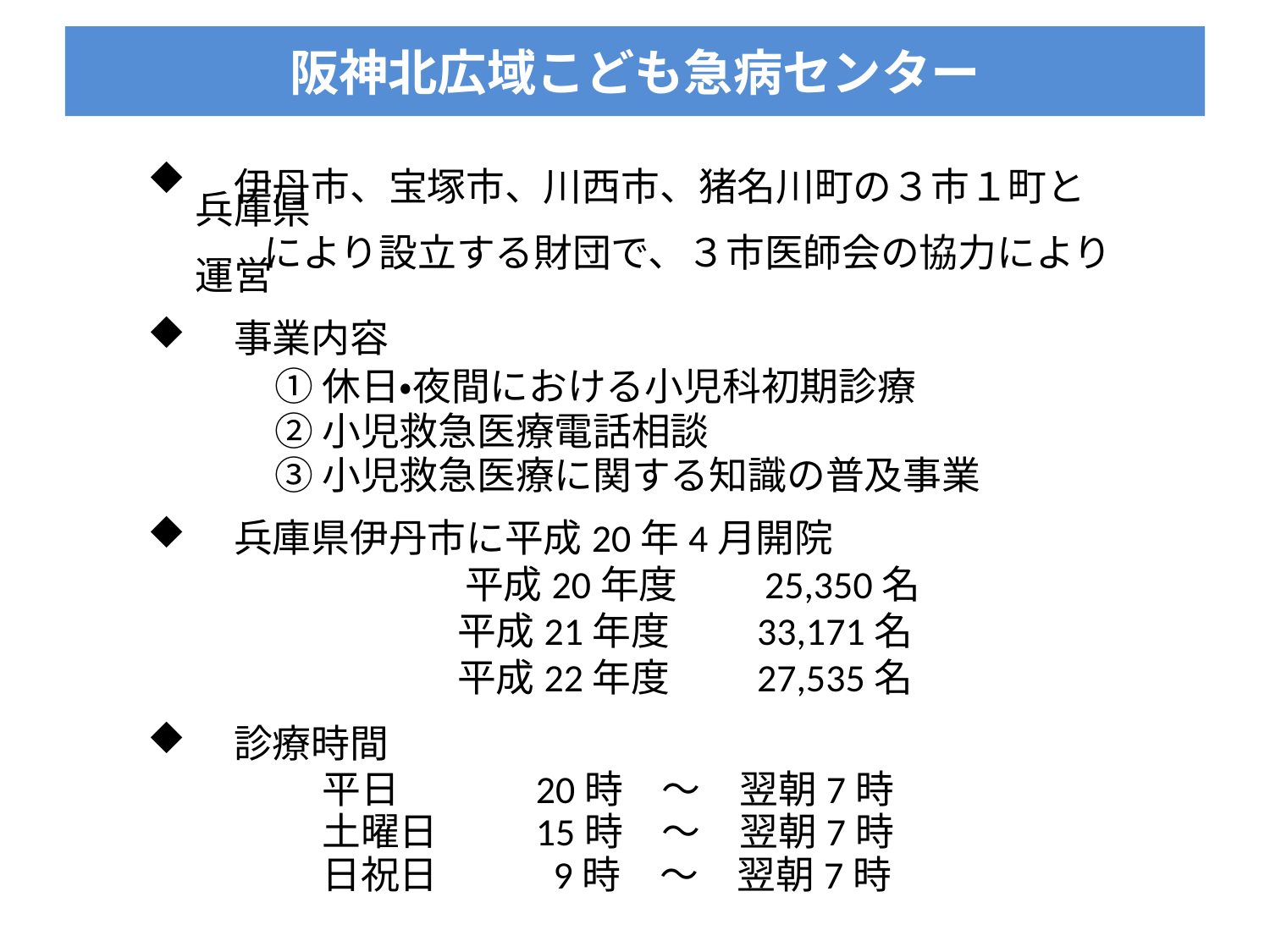

阪神北広域こども急病センター
　伊丹市、宝塚市、川西市、猪名川町の３市１町と兵庫県
　　　により設立する財団で、３市医師会の協力により運営
　事業内容
休日・夜間における小児科初期診療
小児救急医療電話相談
小児救急医療に関する知識の普及事業
　兵庫県伊丹市に平成20年4月開院
　　　　　　　　　　平成20年度　　25,350名
　　　　　　　　平成21年度　　33,171名
　　　　　　　　平成22年度　　27,535名
　診療時間
		平日	　　20時　～　翌朝7時
		土曜日	　　15時　～　翌朝7時
		日祝日	　　  9時　～　翌朝7時